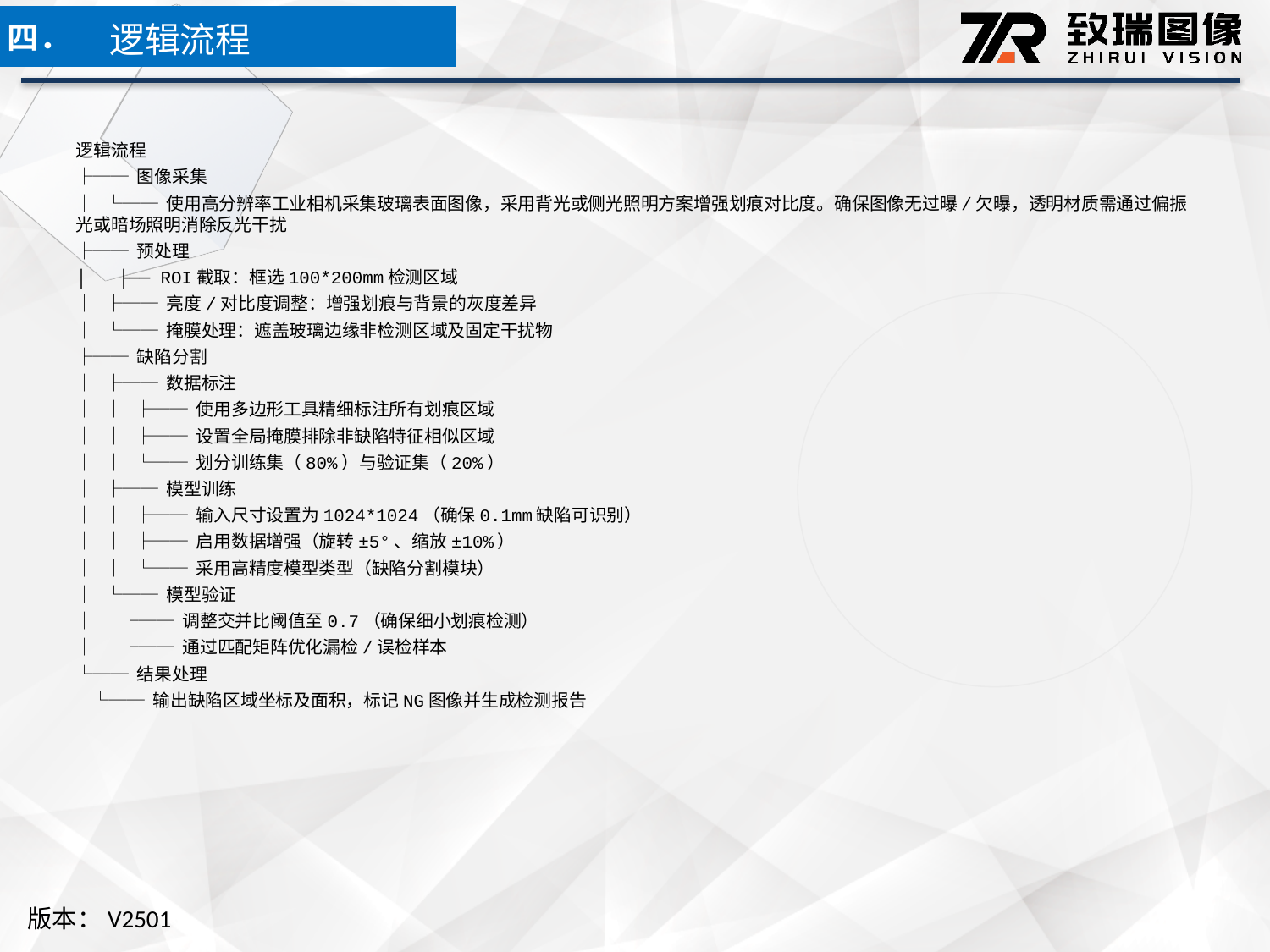

逻辑流程
四．

逻辑流程
├── 图像采集
│   └── 使用高分辨率工业相机采集玻璃表面图像，采用背光或侧光照明方案增强划痕对比度。确保图像无过曝/欠曝，透明材质需通过偏振光或暗场照明消除反光干扰
├── 预处理
│   ├── ROI截取：框选100*200mm检测区域
│   ├── 亮度/对比度调整：增强划痕与背景的灰度差异
│   └── 掩膜处理：遮盖玻璃边缘非检测区域及固定干扰物
├── 缺陷分割
│   ├── 数据标注
│   │   ├── 使用多边形工具精细标注所有划痕区域
│   │   ├── 设置全局掩膜排除非缺陷特征相似区域
│   │   └── 划分训练集（80%）与验证集（20%）
│   ├── 模型训练
│   │   ├── 输入尺寸设置为1024*1024（确保0.1mm缺陷可识别）
│   │   ├── 启用数据增强（旋转±5°、缩放±10%）
│   │   └── 采用高精度模型类型（缺陷分割模块）
│   └── 模型验证
│       ├── 调整交并比阈值至0.7（确保细小划痕检测）
│       └── 通过匹配矩阵优化漏检/误检样本
└── 结果处理
    └── 输出缺陷区域坐标及面积，标记NG图像并生成检测报告